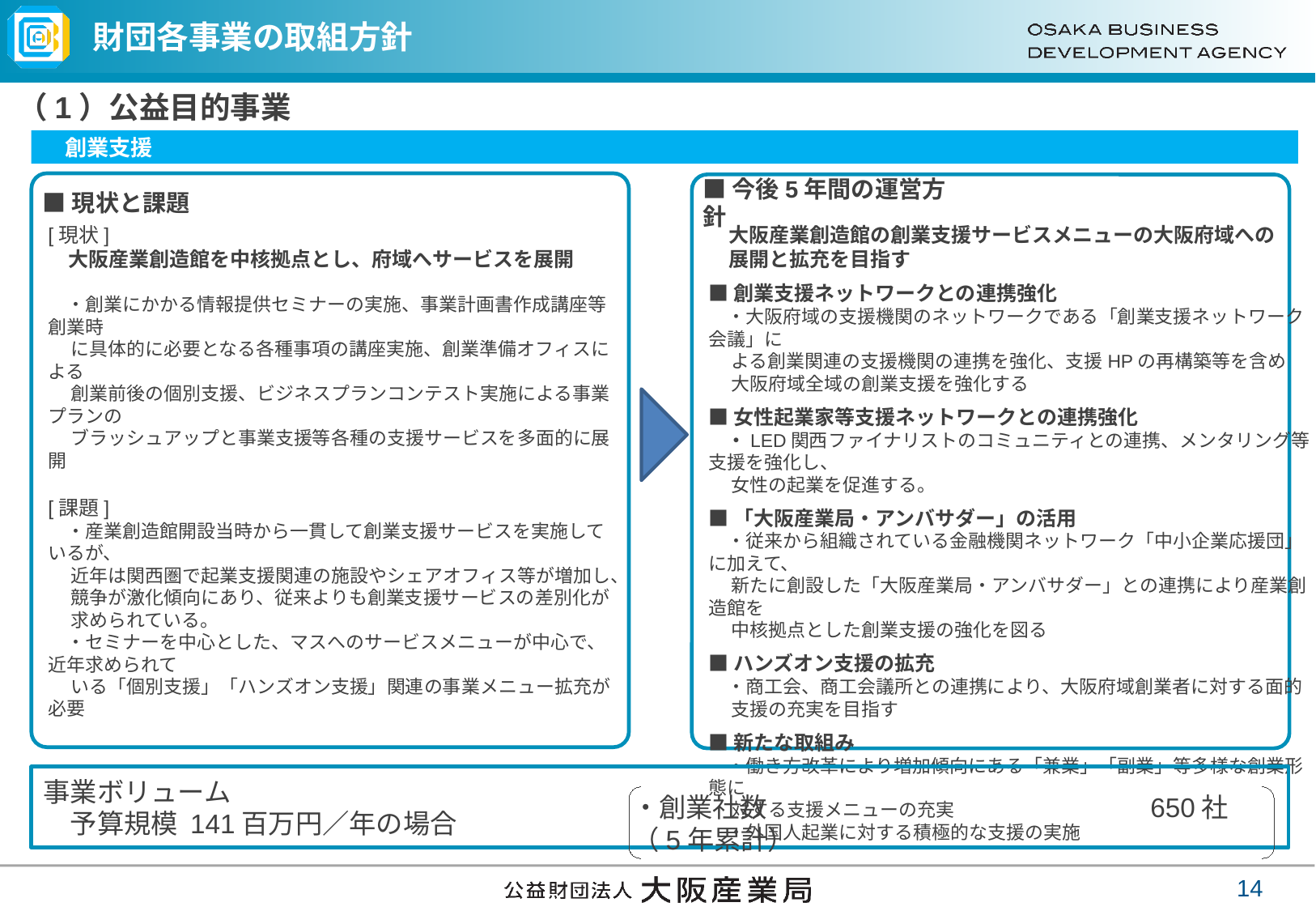

# 財団各事業の取組方針
（1）公益目的事業
　創業支援

■現状と課題
■今後5年間の運営方針
　大阪産業創造館の創業支援サービスメニューの大阪府域への
　展開と拡充を目指す
■創業支援ネットワークとの連携強化
　・大阪府域の支援機関のネットワークである「創業支援ネットワーク会議」に
　 よる創業関連の支援機関の連携を強化、支援HPの再構築等を含め
　 大阪府域全域の創業支援を強化する
■女性起業家等支援ネットワークとの連携強化
　・LED関西ファイナリストのコミュニティとの連携、メンタリング等支援を強化し、
　 女性の起業を促進する。
■「大阪産業局・アンバサダー」の活用
　・従来から組織されている金融機関ネットワーク「中小企業応援団」に加えて、
　 新たに創設した「大阪産業局・アンバサダー」との連携により産業創造館を
　 中核拠点とした創業支援の強化を図る
■ハンズオン支援の拡充
　・商工会、商工会議所との連携により、大阪府域創業者に対する面的
　 支援の充実を目指す
■新たな取組み
　・働き方改革により増加傾向にある「兼業」「副業」等多様な創業形態に
　 対する支援メニューの充実
　・外国人起業に対する積極的な支援の実施

[現状]
　大阪産業創造館を中核拠点とし、府域へサービスを展開

　・創業にかかる情報提供セミナーの実施、事業計画書作成講座等創業時
　 に具体的に必要となる各種事項の講座実施、創業準備オフィスによる
　 創業前後の個別支援、ビジネスプランコンテスト実施による事業プランの
　 ブラッシュアップと事業支援等各種の支援サービスを多面的に展開

[課題]
　・産業創造館開設当時から一貫して創業支援サービスを実施しているが、
　 近年は関西圏で起業支援関連の施設やシェアオフィス等が増加し、
　 競争が激化傾向にあり、従来よりも創業支援サービスの差別化が
　 求められている。
　・セミナーを中心とした、マスへのサービスメニューが中心で、近年求められて
　 いる「個別支援」「ハンズオン支援」関連の事業メニュー拡充が必要

事業ボリューム
　予算規模 141百万円／年の場合
・創業社数　　　　　　　　　　　　　　650社（5年累計）
14